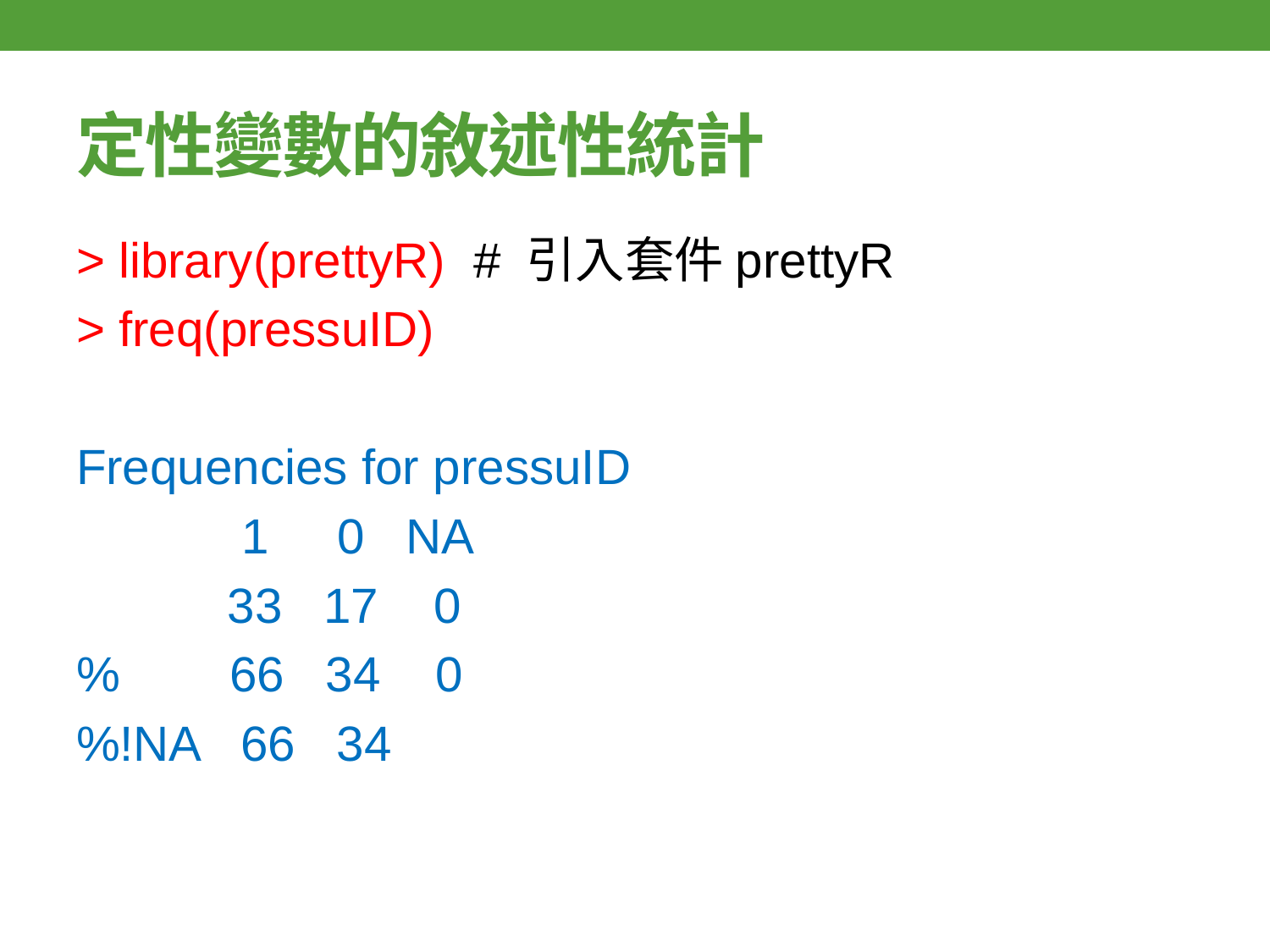

# 定性變數的敘述性統計
> library(prettyR)  # 引入套件prettyR
> freq(pressuID)

Frequencies for pressuID
            1     0   NA
           33   17    0
%        66   34    0
%!NA   66   34